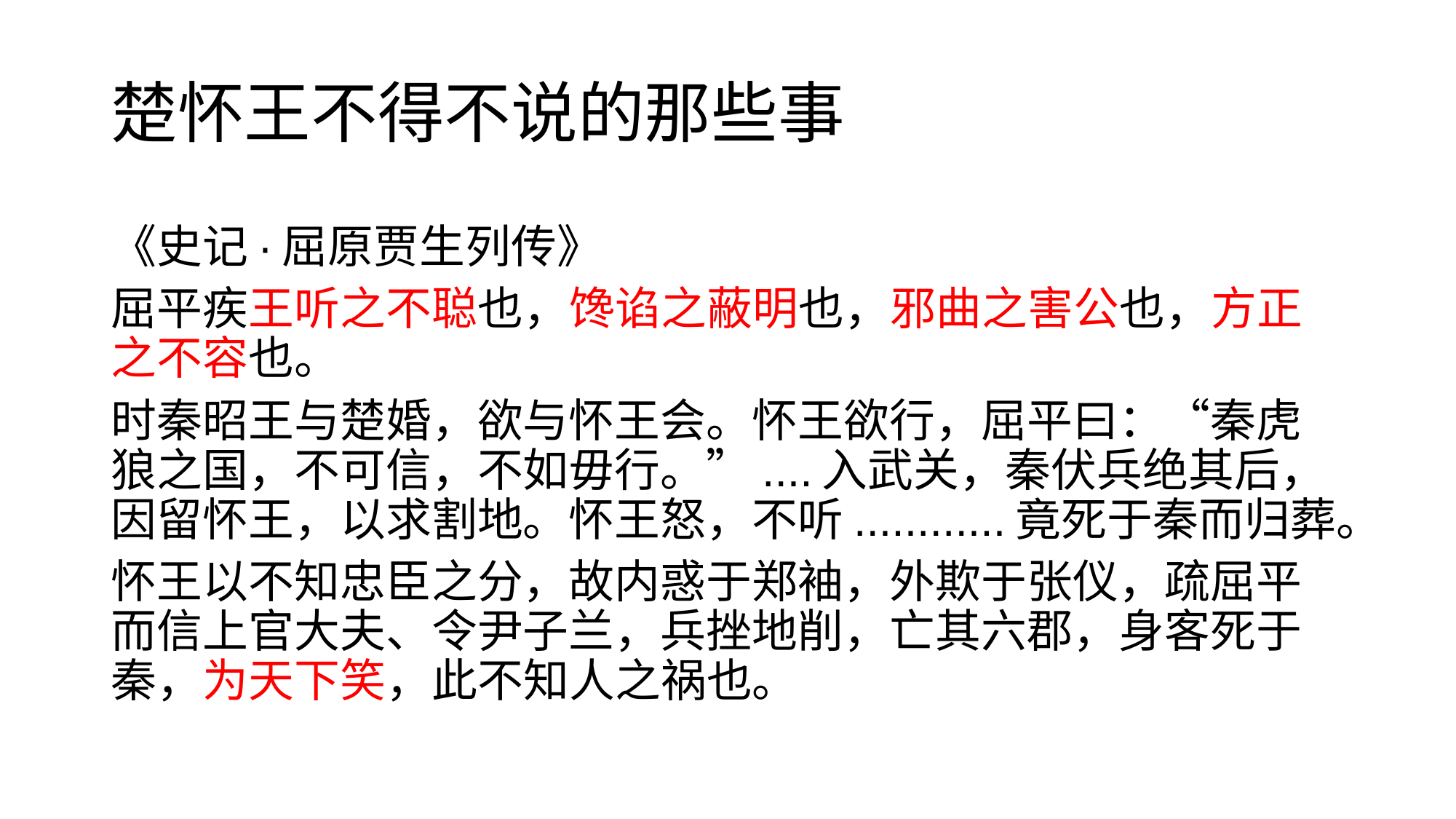

# 楚怀王不得不说的那些事
《史记·屈原贾生列传》
屈平疾王听之不聪也，馋谄之蔽明也，邪曲之害公也，方正之不容也。
时秦昭王与楚婚，欲与怀王会。怀王欲行，屈平曰：“秦虎狼之国，不可信，不如毋行。”....入武关，秦伏兵绝其后，因留怀王，以求割地。怀王怒，不听............竟死于秦而归葬。
怀王以不知忠臣之分，故内惑于郑袖，外欺于张仪，疏屈平而信上官大夫、令尹子兰，兵挫地削，亡其六郡，身客死于秦，为天下笑，此不知人之祸也。